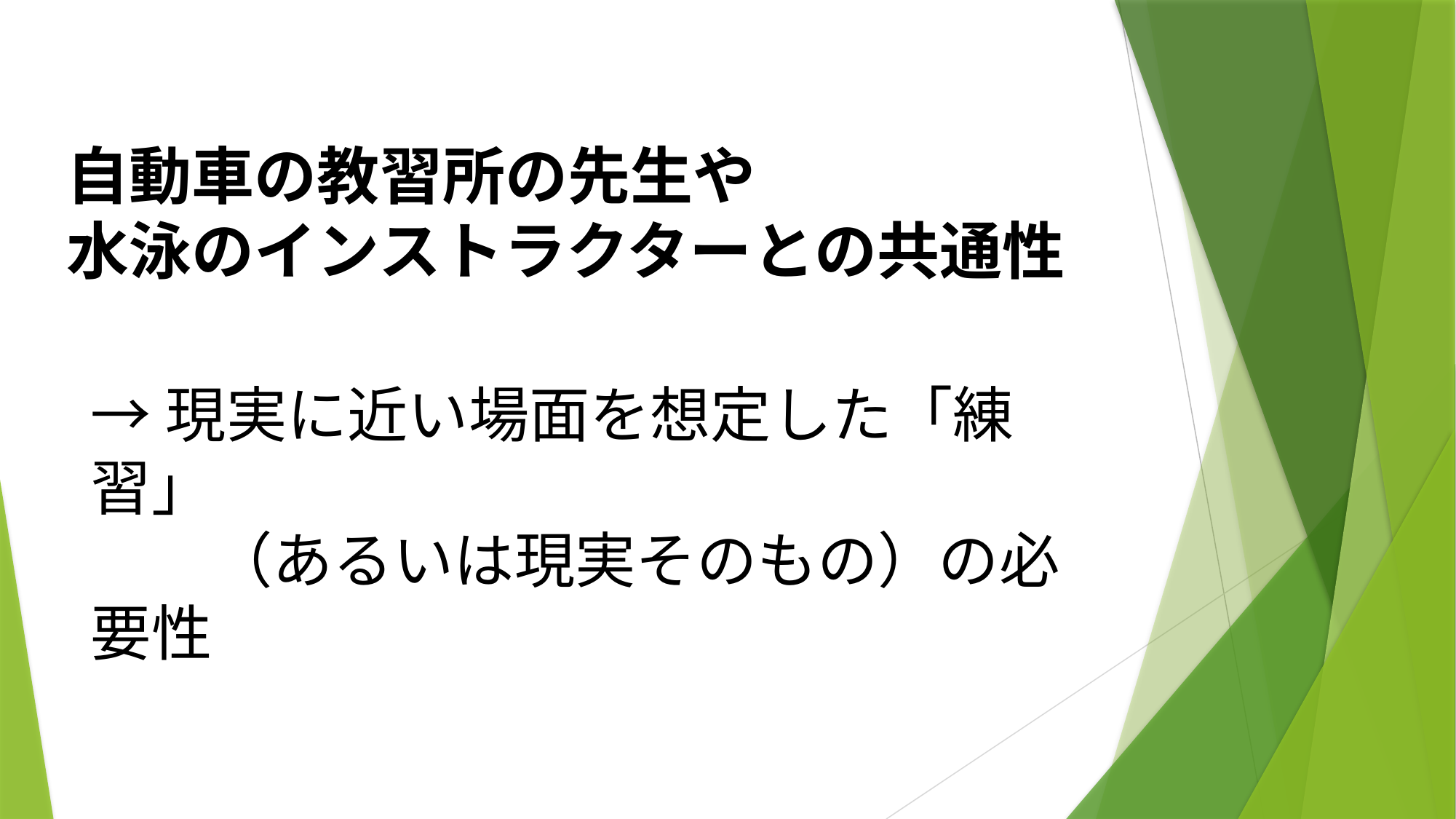

# 自動車の教習所の先生や 水泳のインストラクターとの共通性
→現実に近い場面を想定した「練習」
　　（あるいは現実そのもの）の必要性